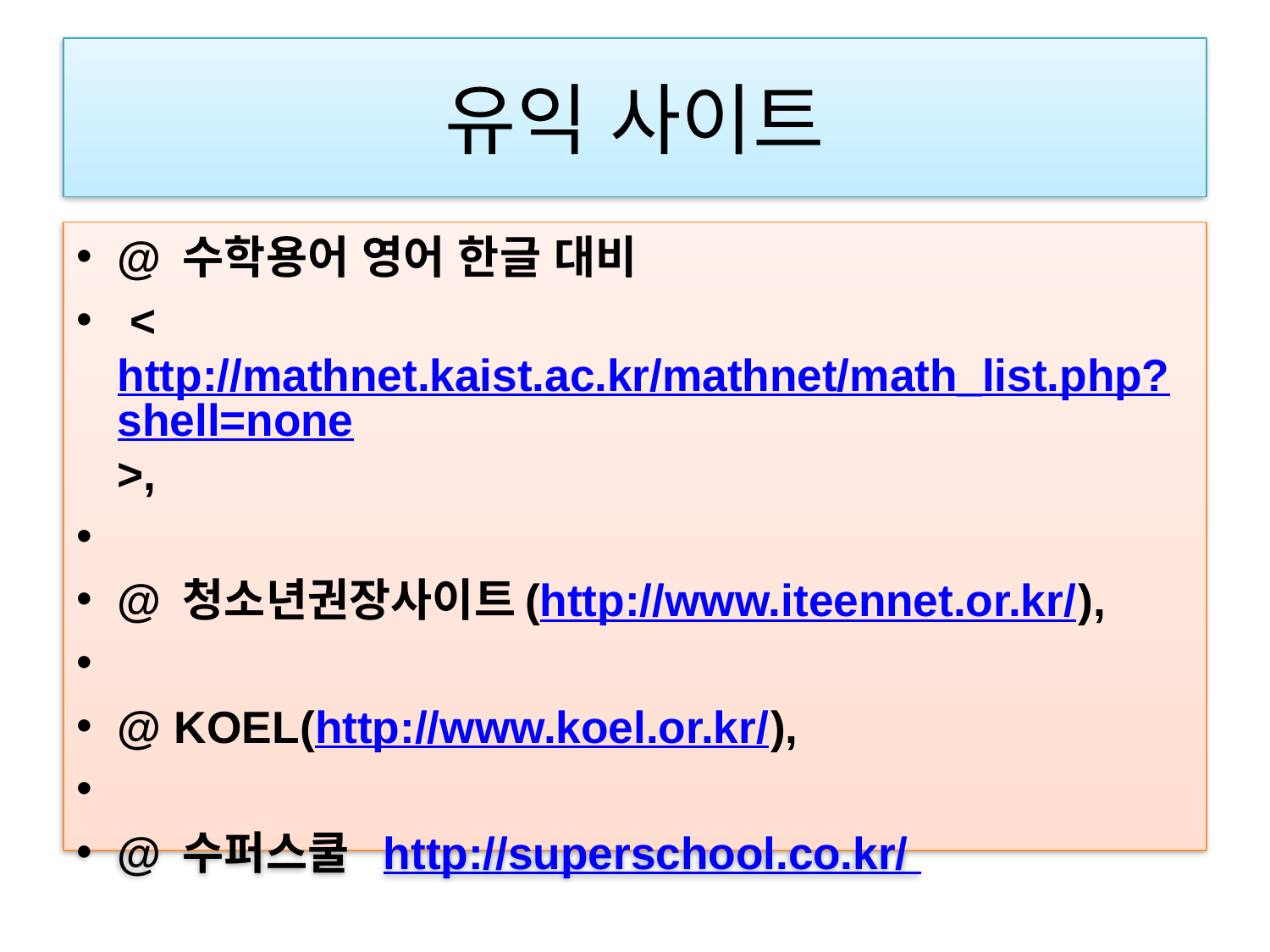

# 유익 사이트
@ 수학용어 영어 한글 대비
 <http://mathnet.kaist.ac.kr/mathnet/math_list.php?shell=none>,

@ 청소년권장사이트(http://www.iteennet.or.kr/),

@ KOEL(http://www.koel.or.kr/),

@ 수퍼스쿨  http://superschool.co.kr/